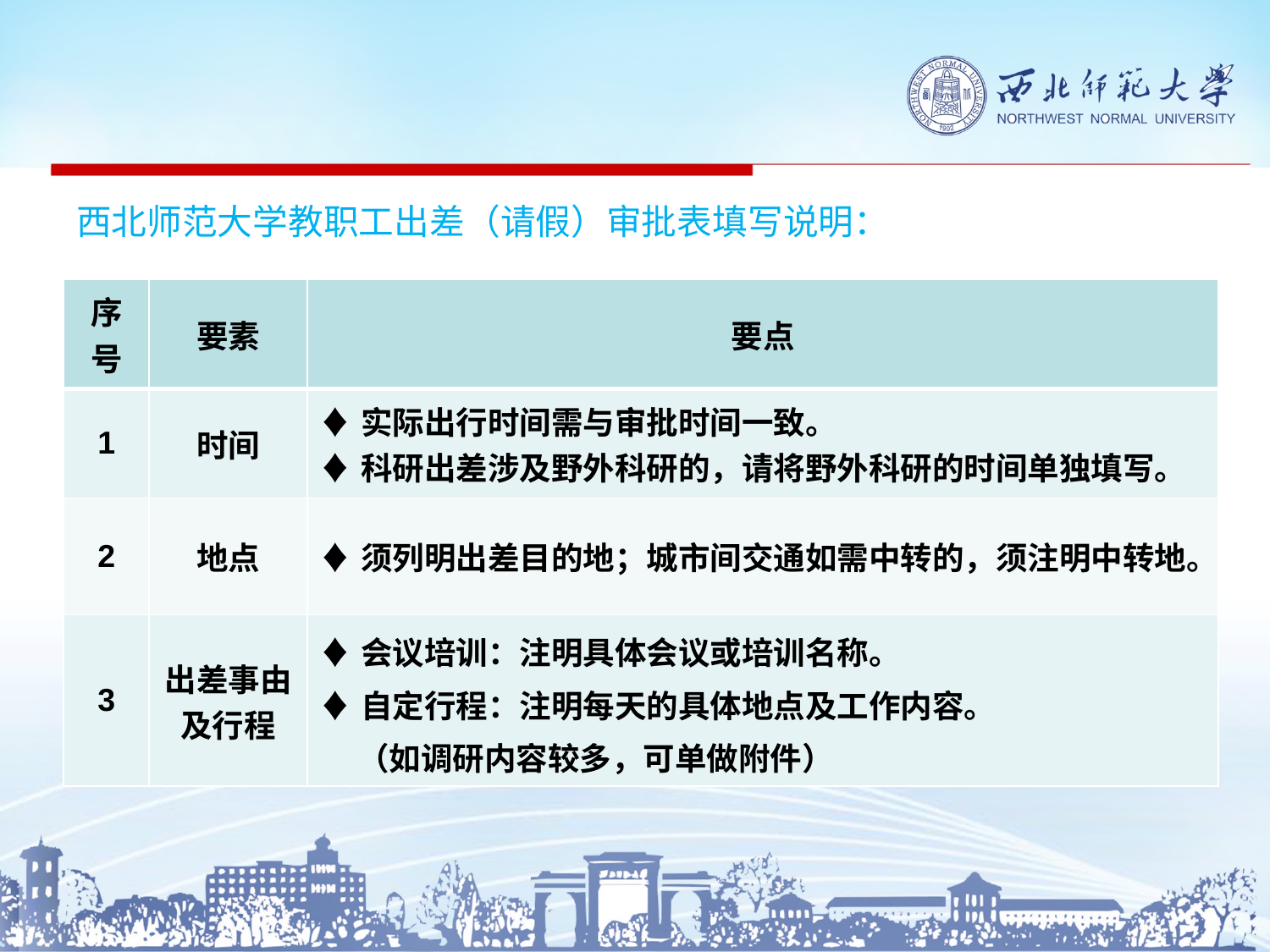

西北师范大学教职工出差（请假）审批表填写说明：
| 序号 | 要素 | 要点 |
| --- | --- | --- |
| 1 | 时间 | ♦实际出行时间需与审批时间一致。 ♦科研出差涉及野外科研的，请将野外科研的时间单独填写。 |
| 2 | 地点 | ♦须列明出差目的地；城市间交通如需中转的，须注明中转地。 |
| 3 | 出差事由及行程 | ♦会议培训：注明具体会议或培训名称。 ♦自定行程：注明每天的具体地点及工作内容。 （如调研内容较多，可单做附件） |